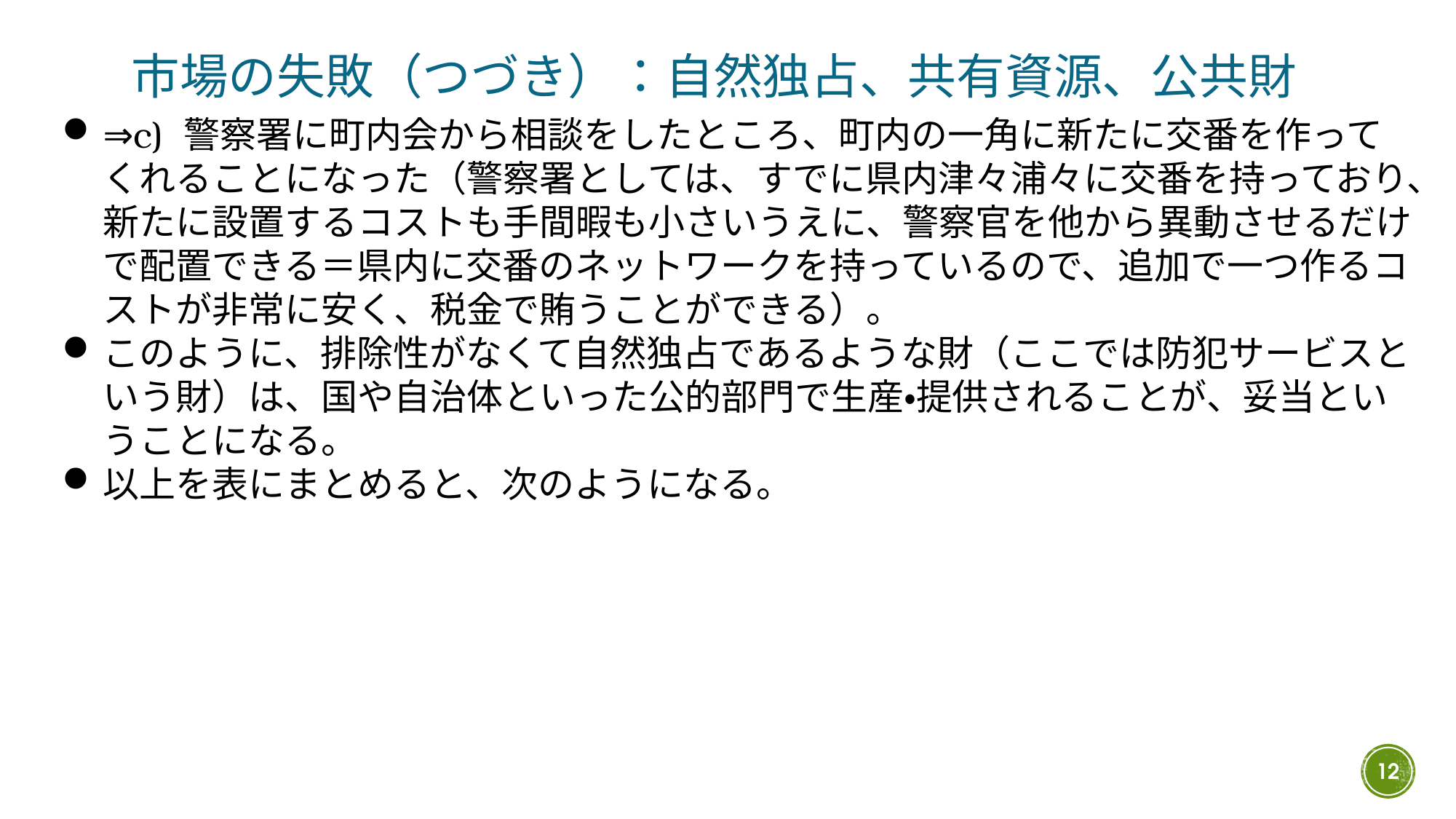

市場の失敗（つづき）：自然独占、共有資源、公共財
⇒c) 警察署に町内会から相談をしたところ、町内の一角に新たに交番を作ってくれることになった（警察署としては、すでに県内津々浦々に交番を持っており、新たに設置するコストも手間暇も小さいうえに、警察官を他から異動させるだけで配置できる＝県内に交番のネットワークを持っているので、追加で一つ作るコストが非常に安く、税金で賄うことができる）。
このように、排除性がなくて自然独占であるような財（ここでは防犯サービスという財）は、国や自治体といった公的部門で生産・提供されることが、妥当ということになる。
以上を表にまとめると、次のようになる。
12